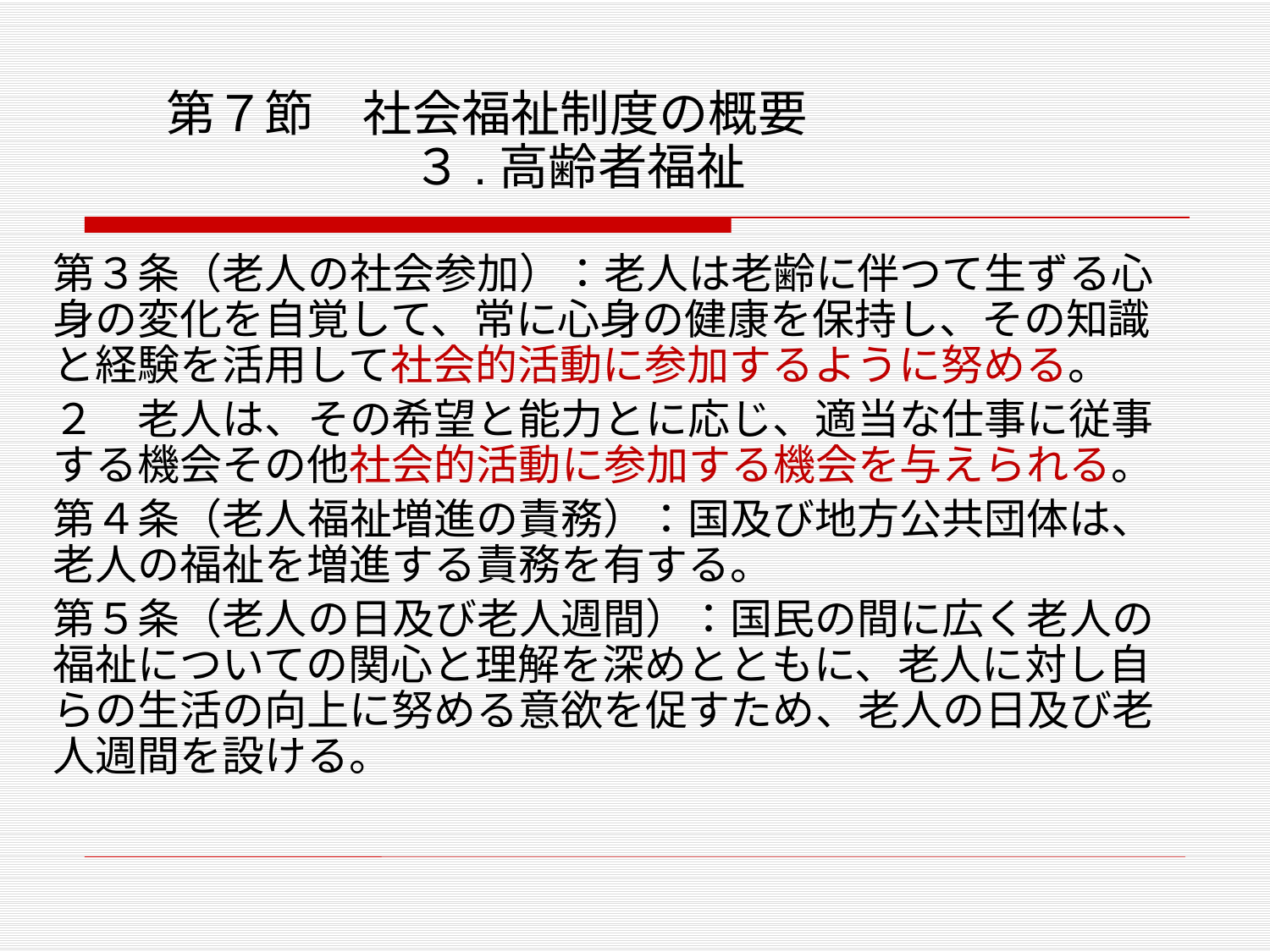

# 第７節　社会福祉制度の概要 　　　　　３.高齢者福祉
第３条（老人の社会参加）：老人は老齢に伴つて生ずる心身の変化を自覚して、常に心身の健康を保持し、その知識と経験を活用して社会的活動に参加するように努める。
２　老人は、その希望と能力とに応じ、適当な仕事に従事する機会その他社会的活動に参加する機会を与えられる。
第４条（老人福祉増進の責務）：国及び地方公共団体は、老人の福祉を増進する責務を有する。
第５条（老人の日及び老人週間）：国民の間に広く老人の福祉についての関心と理解を深めとともに、老人に対し自らの生活の向上に努める意欲を促すため、老人の日及び老人週間を設ける。